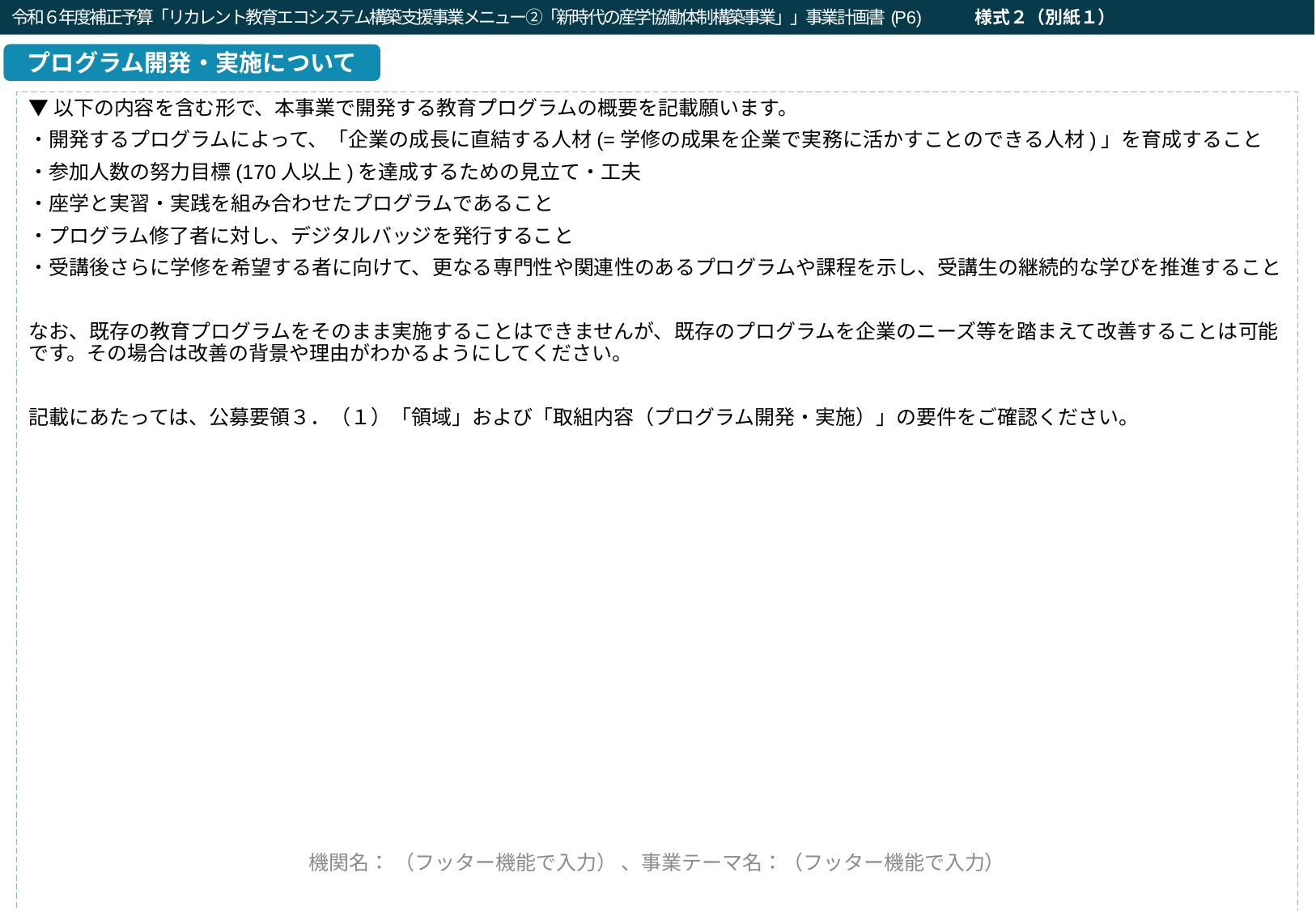

令和６年度補正予算「リカレント教育エコシステム構築支援事業メニュー②「新時代の産学協働体制構築事業」」事業計画書(P6)　　　様式２（別紙１）
令和３年度「DX等成長分野を中心とした就職・転職支援のためのリカレント教育推進事業」企画提案書（Ⅰ：DXリテラシー）(P6)
事業の概念図
プログラム開発・実施について
▼以下の内容を含む形で、本事業で開発する教育プログラムの概要を記載願います。
・開発するプログラムによって、「企業の成長に直結する人材(=学修の成果を企業で実務に活かすことのできる人材)」を育成すること
・参加人数の努力目標(170人以上)を達成するための見立て・工夫
・座学と実習・実践を組み合わせたプログラムであること
・プログラム修了者に対し、デジタルバッジを発行すること
・受講後さらに学修を希望する者に向けて、更なる専門性や関連性のあるプログラムや課程を示し、受講生の継続的な学びを推進すること

なお、既存の教育プログラムをそのまま実施することはできませんが、既存のプログラムを企業のニーズ等を踏まえて改善することは可能です。その場合は改善の背景や理由がわかるようにしてください。

記載にあたっては、公募要領３．（１）「領域」および「取組内容（プログラム開発・実施）」の要件をご確認ください。

←フッターを以後のページ全てに必ず記入
機関名： （フッター機能で入力） 、事業テーマ名：（フッター機能で入力）